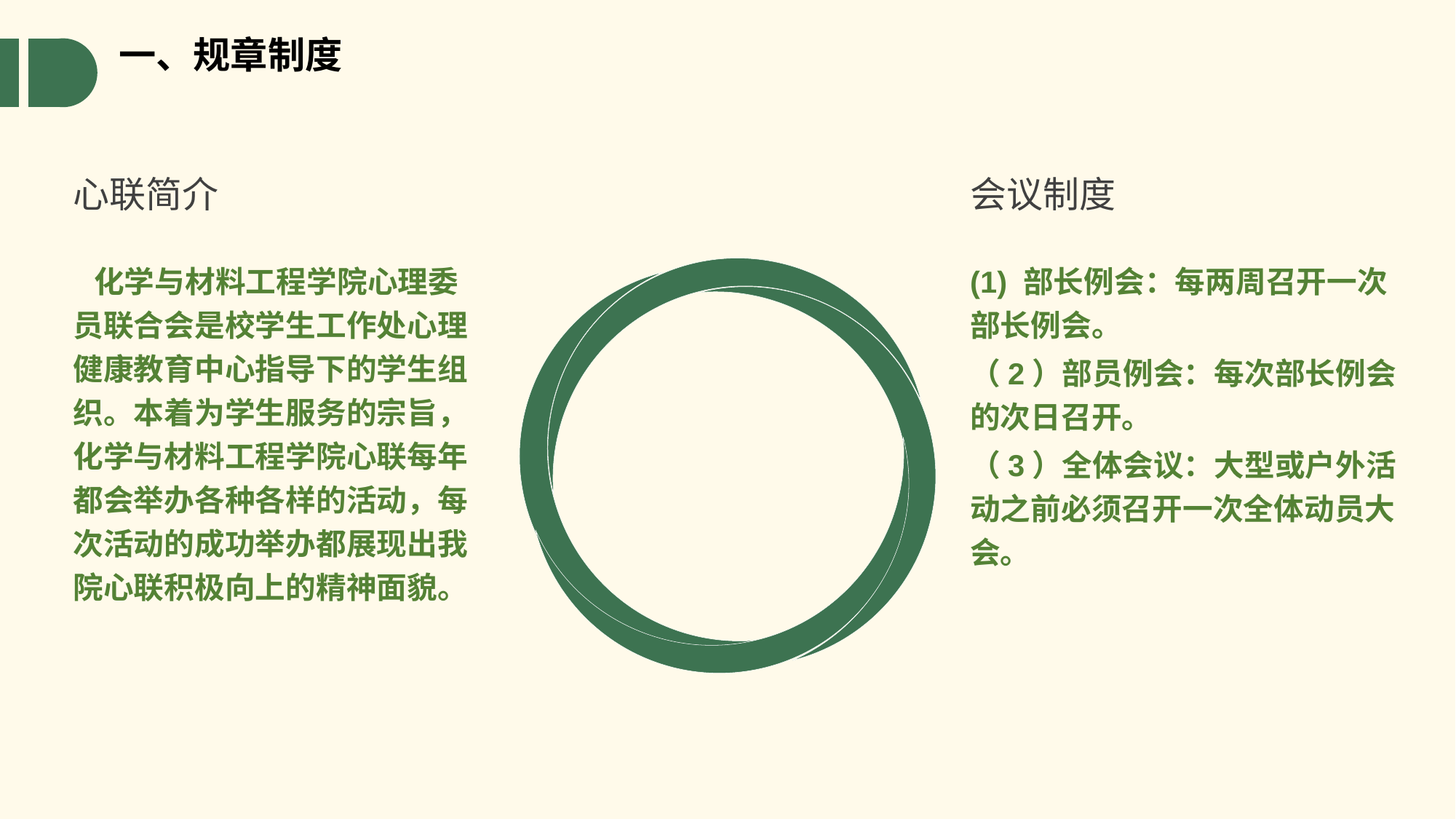

一、规章制度

心联简介

  化学与材料工程学院心理委员联合会是校学生工作处心理健康教育中心指导下的学生组织。本着为学生服务的宗旨，化学与材料工程学院心联每年都会举办各种各样的活动，每次活动的成功举办都展现出我院心联积极向上的精神面貌。
会议制度

(1) 部长例会：每两周召开一次部长例会。
（2）部员例会：每次部长例会的次日召开。
（3）全体会议：大型或户外活动之前必须召开一次全体动员大会。